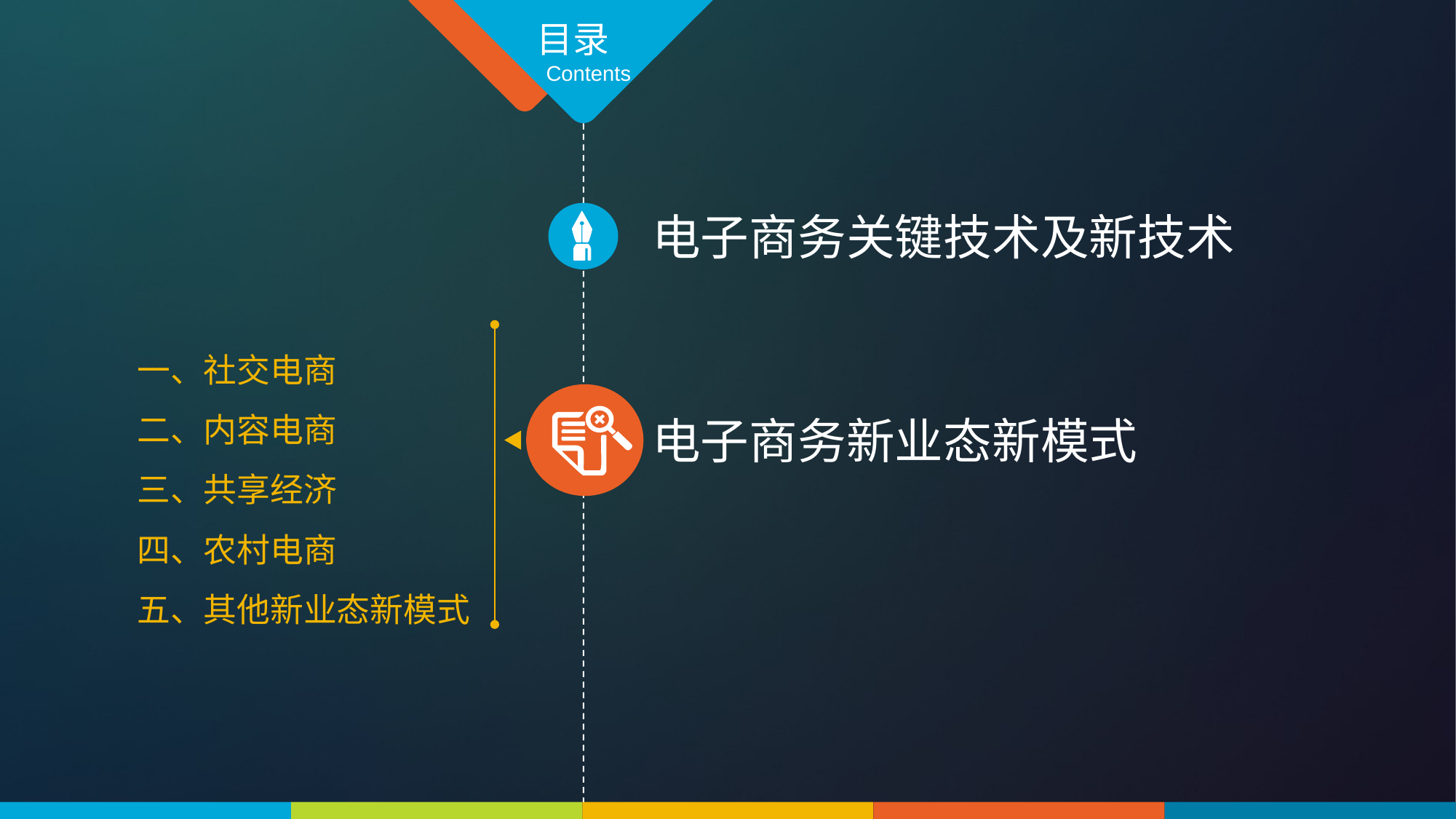

目录
Contents

电子商务关键技术及新技术

一、社交电商
二、内容电商
三、共享经济
四、农村电商
五、其他新业态新模式

电子商务新业态新模式